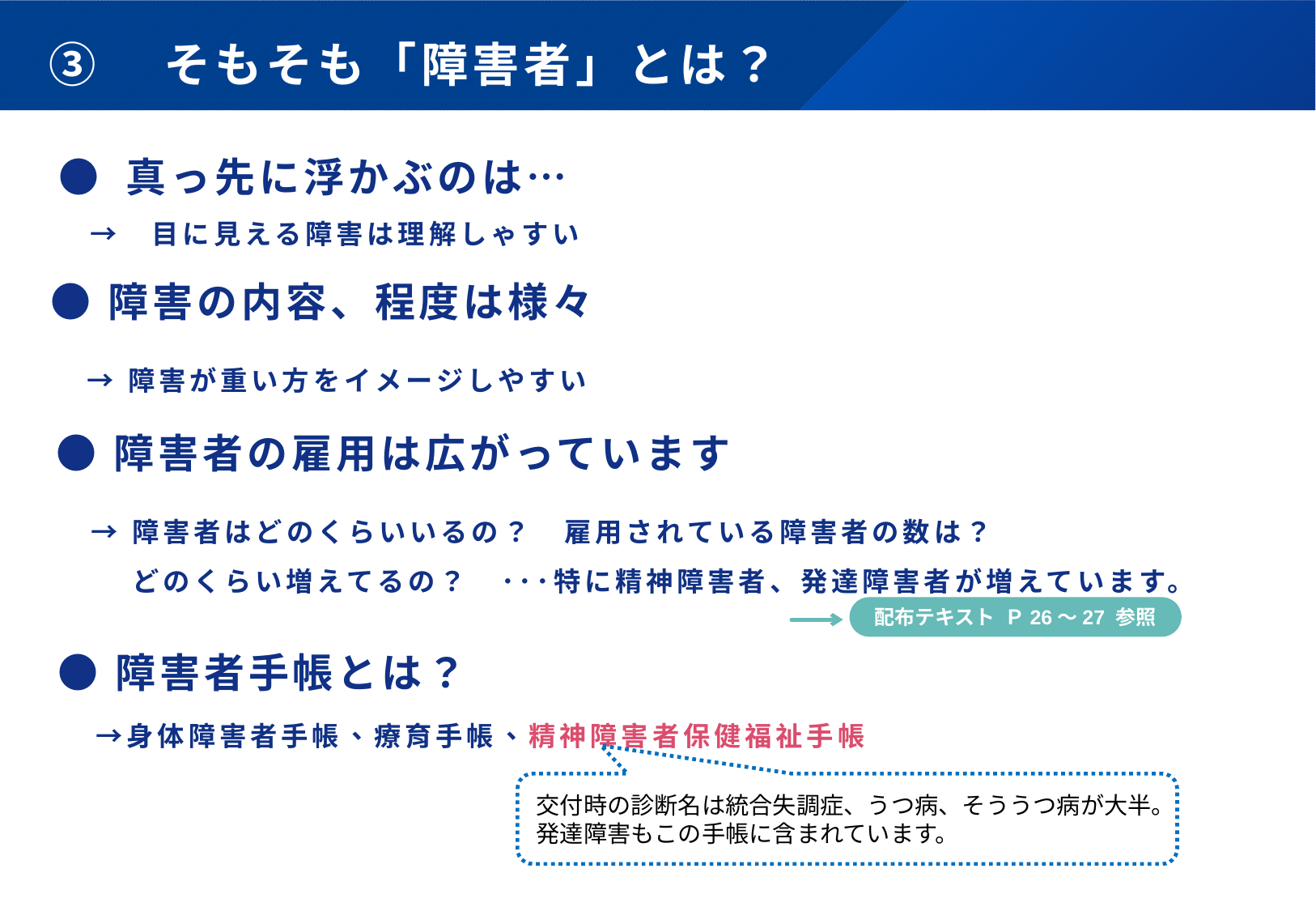

# ③　そもそも「障害者」とは？
● 真っ先に浮かぶのは…
　→　目に見える障害は理解しゃすい
　  ● 障害の内容、程度は様々
　→ 障害が重い方をイメージしやすい
　  ● 障害者の雇用は広がっています
　→ 障害者はどのくらいいるの？　雇用されている障害者の数は？
　 どのくらい増えてるの？　･･･特に精神障害者、発達障害者が増えています。
配布テキスト  Ｐ26～27 参照
　  ● 障害者手帳とは？
　 →身体障害者手帳、療育手帳、精神障害者保健福祉手帳

交付時の診断名は統合失調症、うつ病、そううつ病が大半。
発達障害もこの手帳に含まれています。